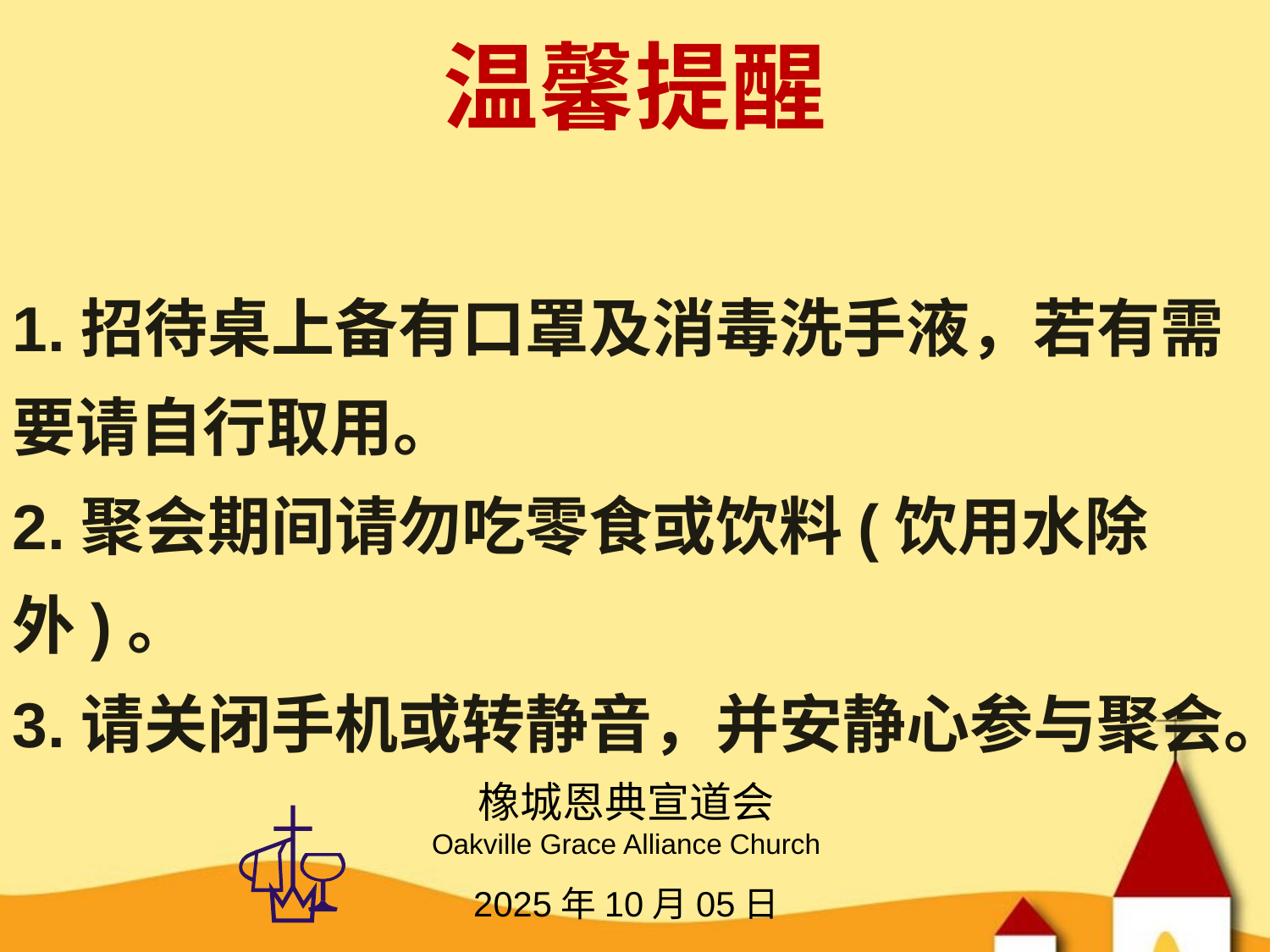

# 温馨提醒

1.招待桌上备有口罩及消毒洗手液，若有需要请自行取用。
2.聚会期间请勿吃零食或饮料(饮用水除外)。
3.请关闭手机或转静音，并安静心参与聚会。
橡城恩典宣道会
Oakville Grace Alliance Church
2025年10月05日